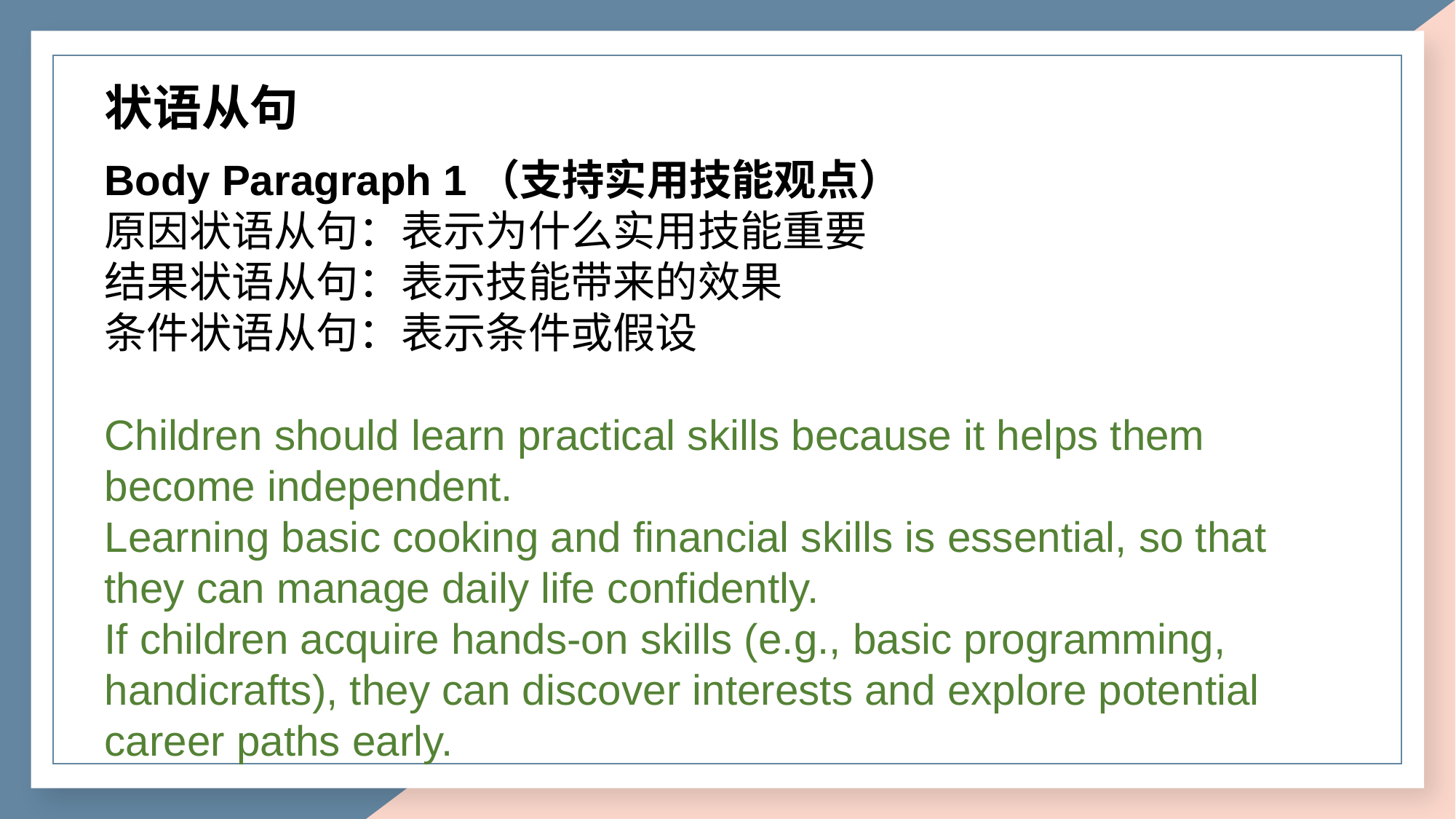

状语从句
Body Paragraph 1（支持实用技能观点）
原因状语从句：表示为什么实用技能重要
结果状语从句：表示技能带来的效果
条件状语从句：表示条件或假设

Children should learn practical skills because it helps them become independent.
Learning basic cooking and financial skills is essential, so that they can manage daily life confidently.
If children acquire hands-on skills (e.g., basic programming, handicrafts), they can discover interests and explore potential career paths early.